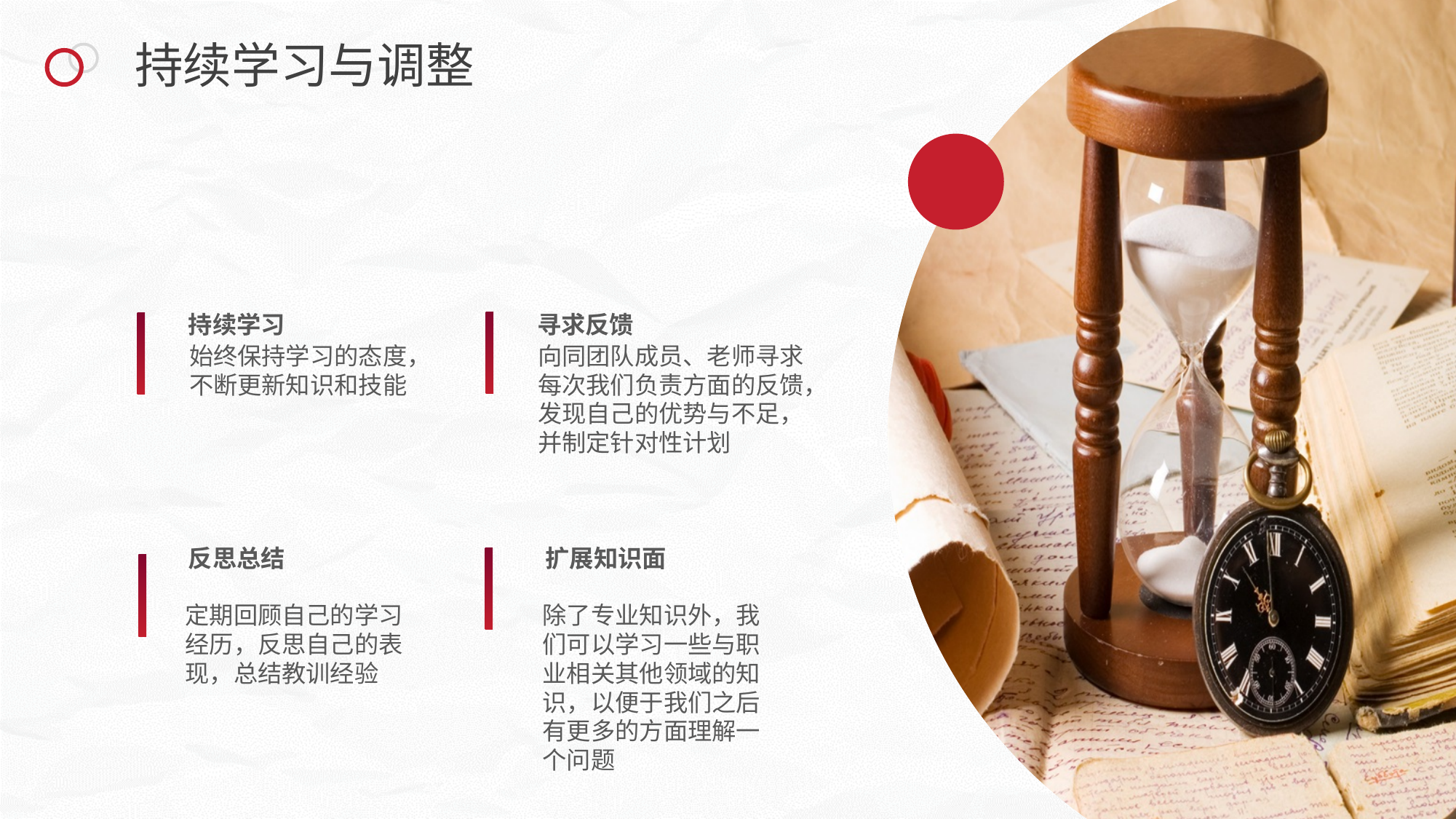

持续学习与调整

持续学习
寻求反馈

始终保持学习的态度，不断更新知识和技能
向同团队成员、老师寻求每次我们负责方面的反馈，发现自己的优势与不足，并制定针对性计划
反思总结
扩展知识面

定期回顾自己的学习经历，反思自己的表现，总结教训经验
除了专业知识外，我们可以学习一些与职业相关其他领域的知识，以便于我们之后有更多的方面理解一个问题